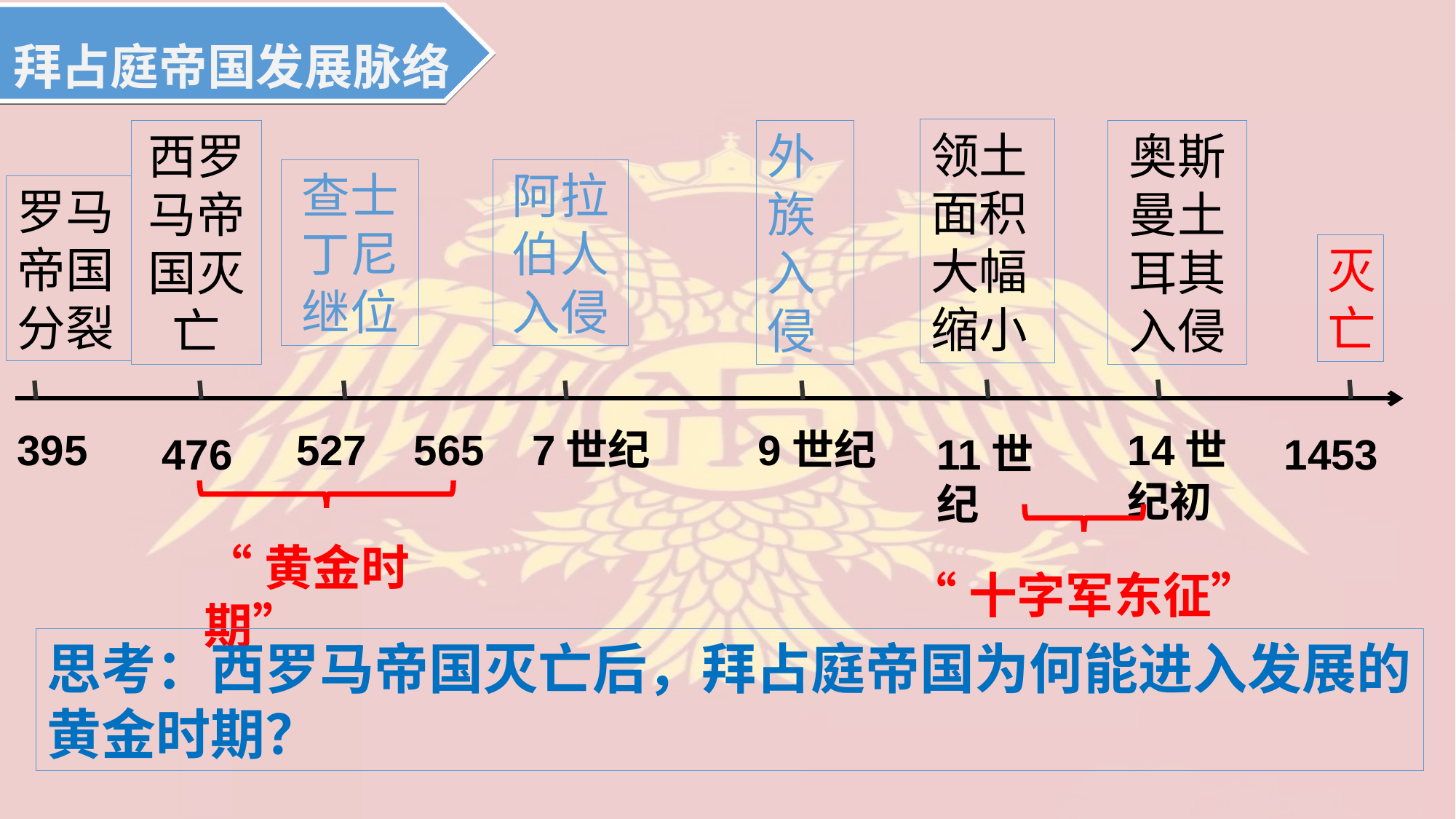

拜占庭帝国发展脉络
领土面积大幅缩小
西罗马帝国灭亡
外族入侵
奥斯曼土耳其入侵
查士丁尼继位
阿拉伯人入侵
罗马帝国分裂
灭亡

395
527
565
7世纪
9世纪
14世纪初
476
11世纪
1453

“黄金时期”
“十字军东征”
思考：西罗马帝国灭亡后，拜占庭帝国为何能进入发展的黄金时期？